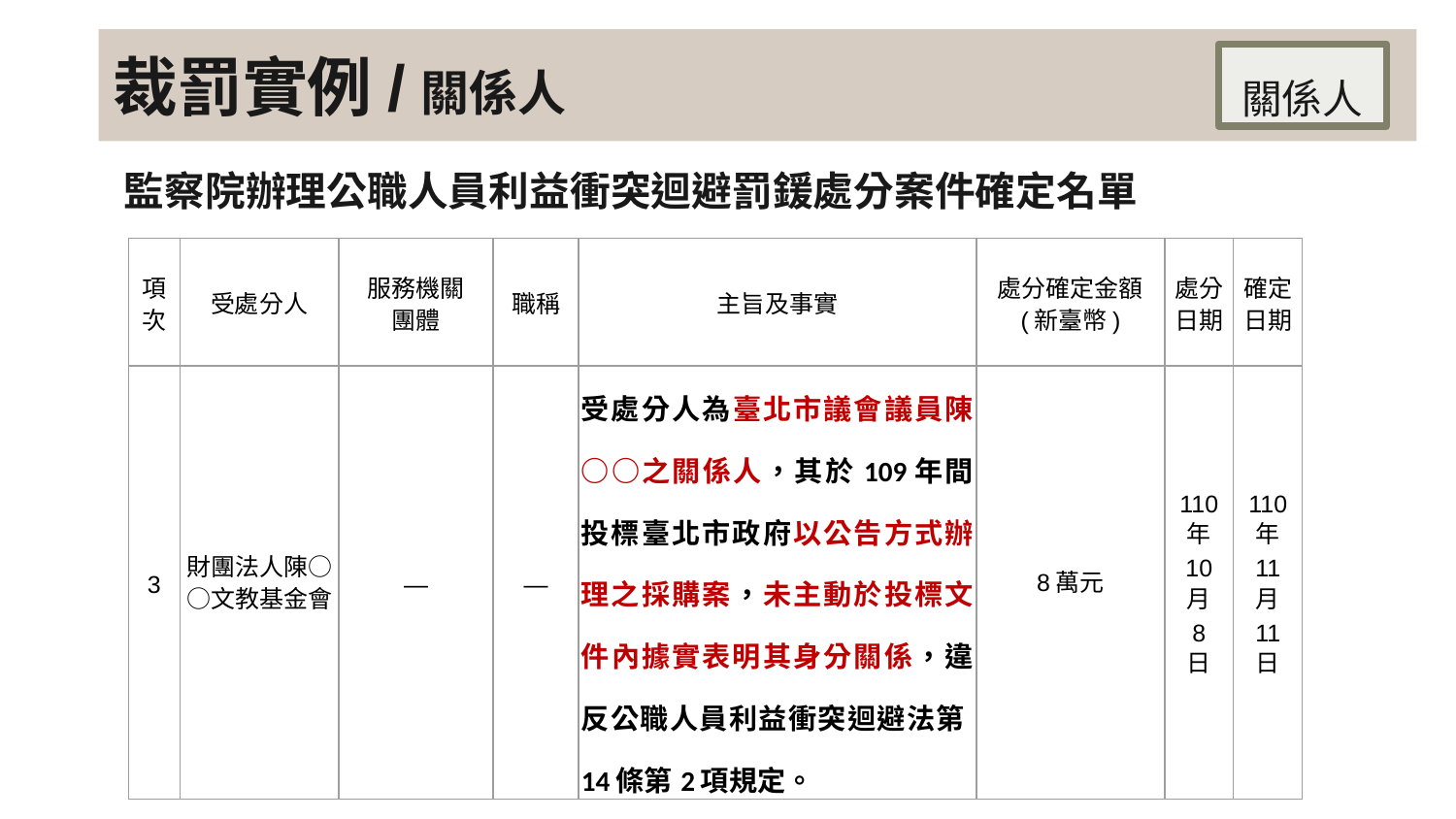

# 裁罰實例/關係人
關係人
監察院辦理公職人員利益衝突迴避罰鍰處分案件確定名單
| 項次 | 受處分人 | 服務機關 團體 | 職稱 | 主旨及事實 | 處分確定金額 (新臺幣) | 處分日期 | 確定日期 |
| --- | --- | --- | --- | --- | --- | --- | --- |
| 3 | 財團法人陳○○文教基金會 | — | — | 受處分人為臺北市議會議員陳○○之關係人，其於109年間投標臺北市政府以公告方式辦理之採購案，未主動於投標文件內據實表明其身分關係，違反公職人員利益衝突迴避法第14條第2項規定。 | 8萬元 | 110 年 10 月 8 日 | 110 年 11 月 11 日 |